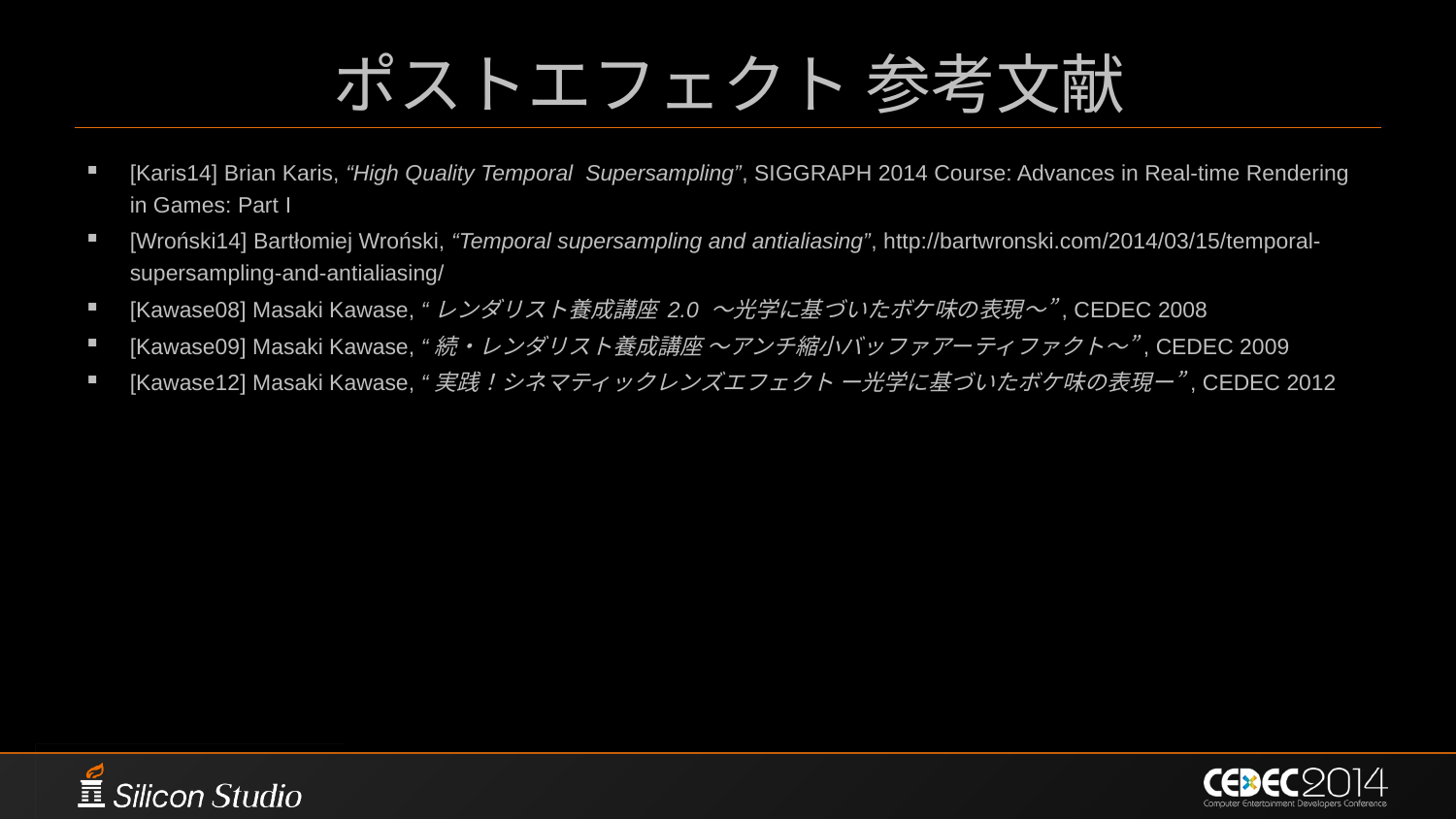

# ポストエフェクト 参考文献
[Karis14] Brian Karis, “High Quality Temporal  Supersampling”, SIGGRAPH 2014 Course: Advances in Real-time Rendering in Games: Part I
[Wroński14] Bartłomiej Wroński, “Temporal supersampling and antialiasing”, http://bartwronski.com/2014/03/15/temporal-supersampling-and-antialiasing/
[Kawase08] Masaki Kawase, “レンダリスト養成講座 2.0 ～光学に基づいたボケ味の表現～”, CEDEC 2008
[Kawase09] Masaki Kawase, “続・レンダリスト養成講座 ～アンチ縮小バッファアーティファクト～”, CEDEC 2009
[Kawase12] Masaki Kawase, “実践！シネマティックレンズエフェクト ー光学に基づいたボケ味の表現ー”, CEDEC 2012